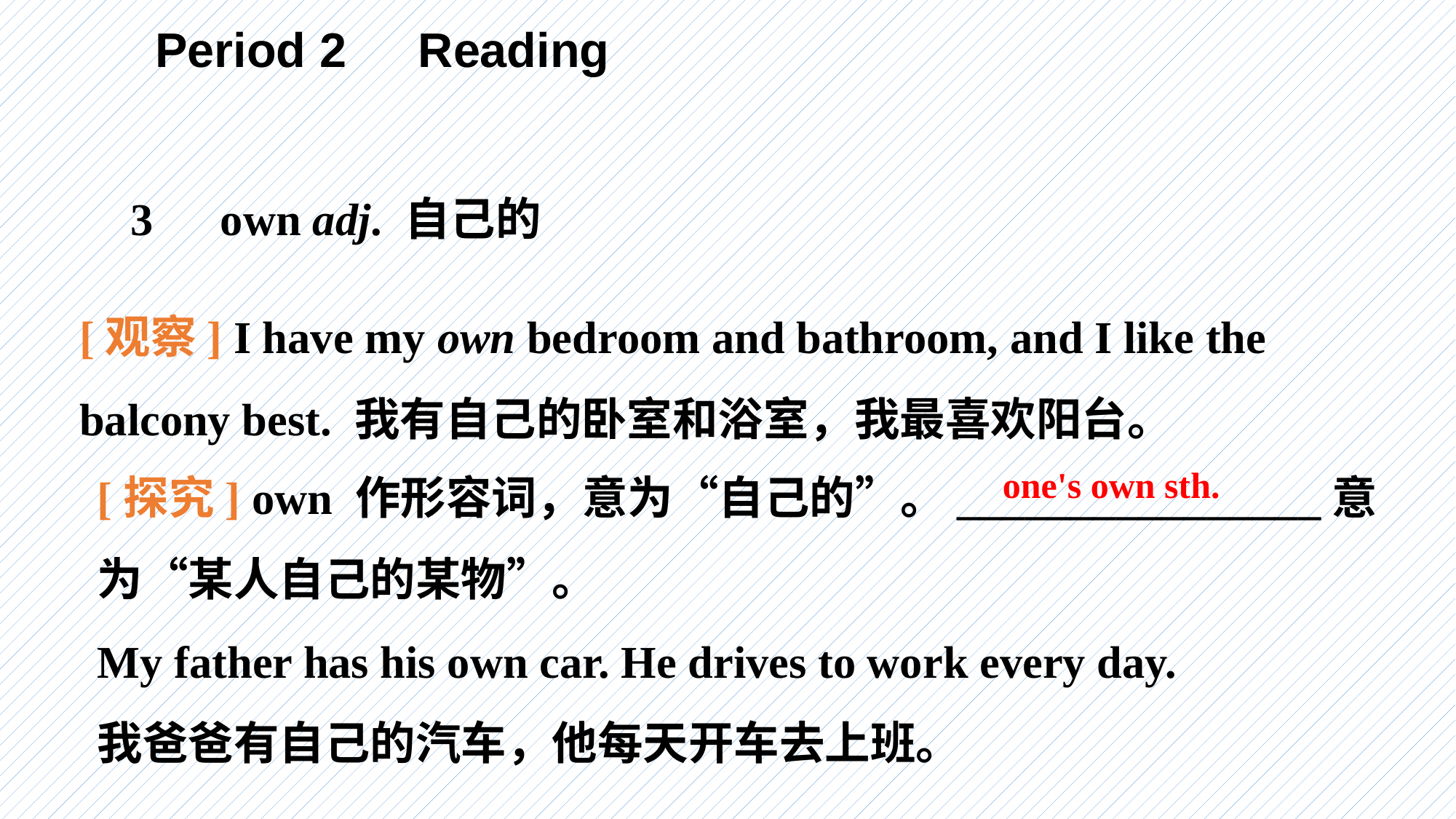

Period 2　Reading
　3　own adj. 自己的
[观察] I have my own bedroom and bathroom, and I like the balcony best. 我有自己的卧室和浴室，我最喜欢阳台。
[探究] own 作形容词，意为“自己的”。________________意为“某人自己的某物”。
My father has his own car. He drives to work every day.
我爸爸有自己的汽车，他每天开车去上班。
one's own sth.